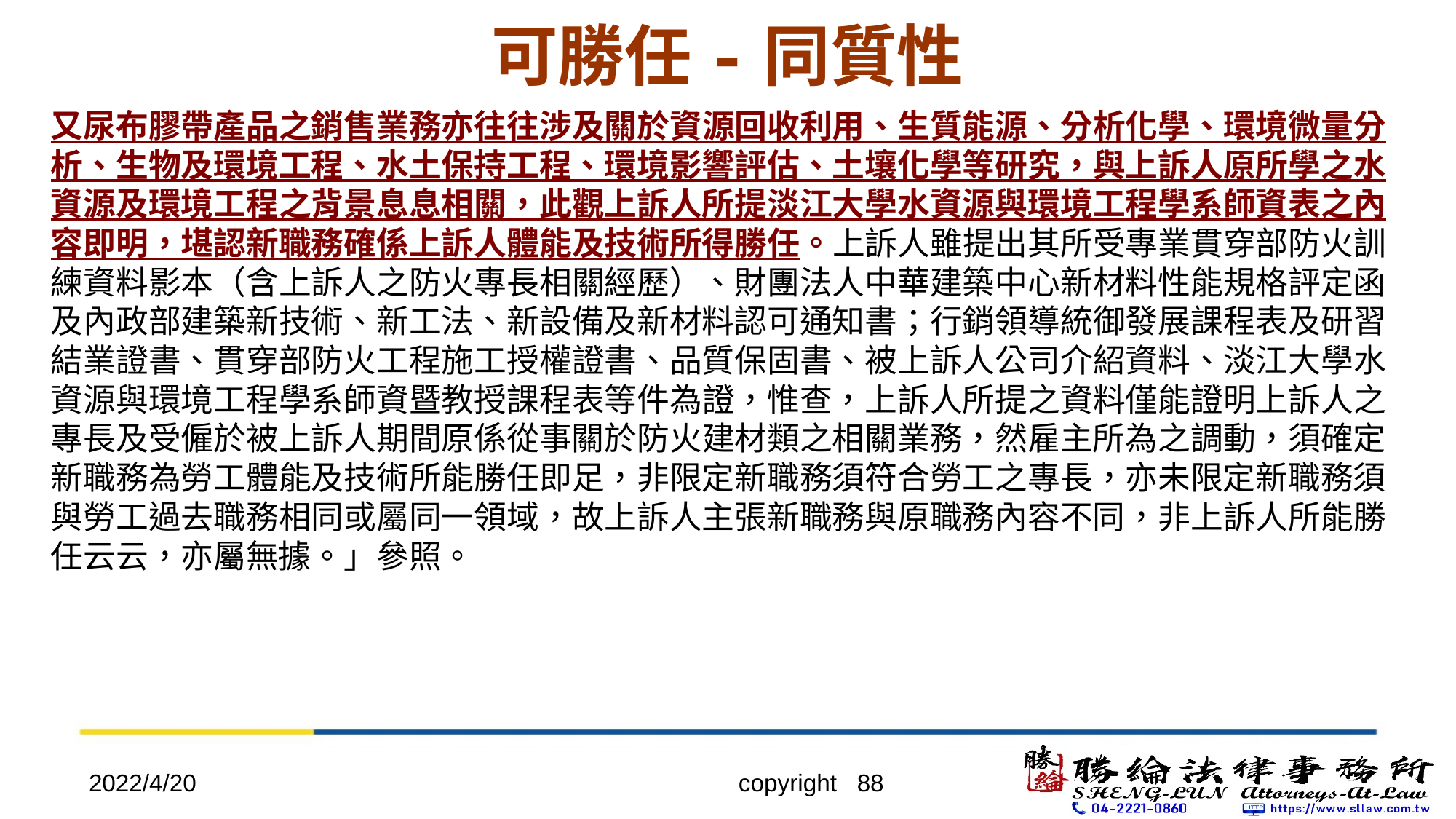

# 可勝任-同質性
又尿布膠帶產品之銷售業務亦往往涉及關於資源回收利用、生質能源、分析化學、環境微量分析、生物及環境工程、水土保持工程、環境影響評估、土壤化學等研究，與上訴人原所學之水資源及環境工程之背景息息相關，此觀上訴人所提淡江大學水資源與環境工程學系師資表之內容即明，堪認新職務確係上訴人體能及技術所得勝任。上訴人雖提出其所受專業貫穿部防火訓練資料影本（含上訴人之防火專長相關經歷）、財團法人中華建築中心新材料性能規格評定函及內政部建築新技術、新工法、新設備及新材料認可通知書；行銷領導統御發展課程表及研習結業證書、貫穿部防火工程施工授權證書、品質保固書、被上訴人公司介紹資料、淡江大學水資源與環境工程學系師資暨教授課程表等件為證，惟查，上訴人所提之資料僅能證明上訴人之專長及受僱於被上訴人期間原係從事關於防火建材類之相關業務，然雇主所為之調動，須確定新職務為勞工體能及技術所能勝任即足，非限定新職務須符合勞工之專長，亦未限定新職務須與勞工過去職務相同或屬同一領域，故上訴人主張新職務與原職務內容不同，非上訴人所能勝任云云，亦屬無據。」參照。

2022/4/20
copyright   88